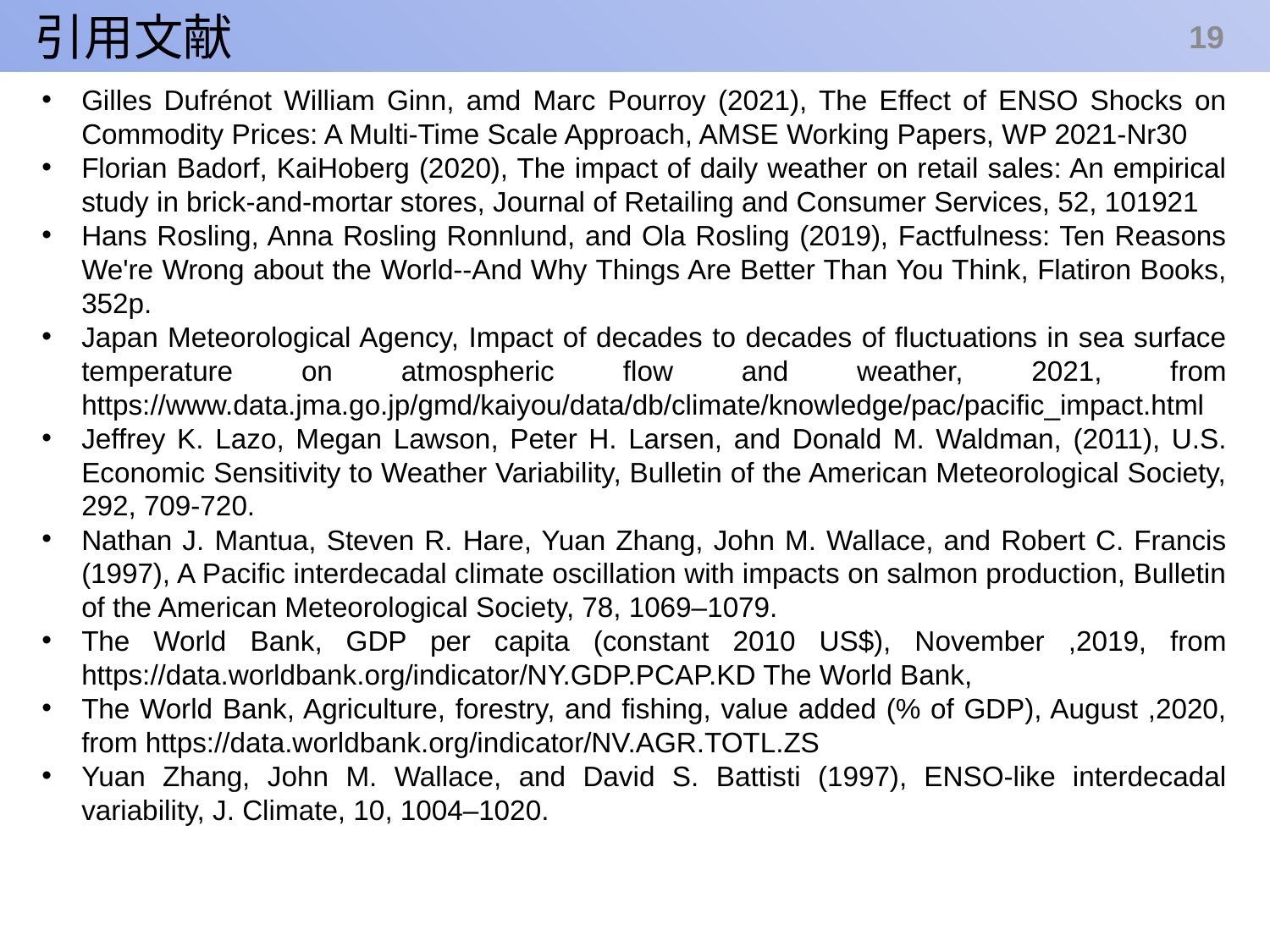

引用文献
19
Gilles Dufrénot William Ginn, amd Marc Pourroy (2021), The Effect of ENSO Shocks on Commodity Prices: A Multi-Time Scale Approach, AMSE Working Papers, WP 2021-Nr30
Florian Badorf, KaiHoberg (2020), The impact of daily weather on retail sales: An empirical study in brick-and-mortar stores, Journal of Retailing and Consumer Services, 52, 101921
Hans Rosling, Anna Rosling Ronnlund, and Ola Rosling (2019), Factfulness: Ten Reasons We're Wrong about the World--And Why Things Are Better Than You Think, Flatiron Books, 352p.
Japan Meteorological Agency, Impact of decades to decades of fluctuations in sea surface temperature on atmospheric flow and weather, 2021, from https://www.data.jma.go.jp/gmd/kaiyou/data/db/climate/knowledge/pac/pacific_impact.html
Jeffrey K. Lazo, Megan Lawson, Peter H. Larsen, and Donald M. Waldman, (2011), U.S. Economic Sensitivity to Weather Variability, Bulletin of the American Meteorological Society, 292, 709-720.
Nathan J. Mantua, Steven R. Hare, Yuan Zhang, John M. Wallace, and Robert C. Francis (1997), A Pacific interdecadal climate oscillation with impacts on salmon production, Bulletin of the American Meteorological Society, 78, 1069–1079.
The World Bank, GDP per capita (constant 2010 US$), November ,2019, from https://data.worldbank.org/indicator/NY.GDP.PCAP.KD The World Bank,
The World Bank, Agriculture, forestry, and fishing, value added (% of GDP), August ,2020, from https://data.worldbank.org/indicator/NV.AGR.TOTL.ZS
Yuan Zhang, John M. Wallace, and David S. Battisti (1997), ENSO-like interdecadal variability, J. Climate, 10, 1004–1020.